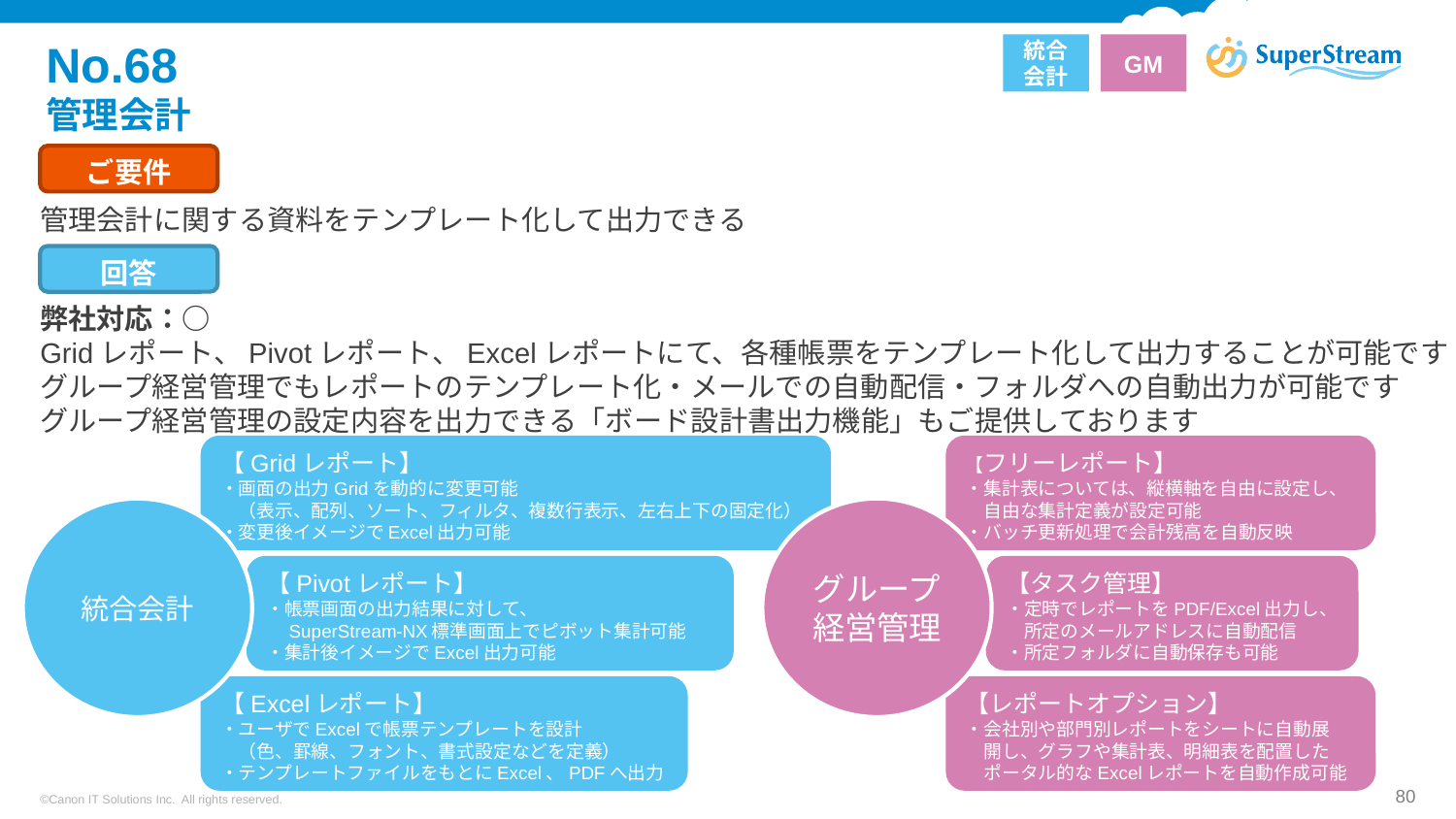

# No.68 管理会計
統合会計
GM
ご要件
管理会計に関する資料をテンプレート化して出力できる
回答
弊社対応：○
Gridレポート、Pivotレポート、Excelレポートにて、各種帳票をテンプレート化して出力することが可能です
グループ経営管理でもレポートのテンプレート化・メールでの自動配信・フォルダへの自動出力が可能です
グループ経営管理の設定内容を出力できる「ボード設計書出力機能」もご提供しております
【Gridレポート】
・画面の出力Gridを動的に変更可能
　（表示、配列、ソート、フィルタ、複数行表示、左右上下の固定化）
・変更後イメージでExcel出力可能
【フリーレポート】
・集計表については、縦横軸を自由に設定し、
　自由な集計定義が設定可能
・バッチ更新処理で会計残高を自動反映
統合会計
グループ
経営管理
【Pivotレポート】
・帳票画面の出力結果に対して、
　SuperStream-NX標準画面上でピボット集計可能
・集計後イメージでExcel出力可能
【タスク管理】
・定時でレポートをPDF/Excel出力し、
　所定のメールアドレスに自動配信
・所定フォルダに自動保存も可能
【Excelレポート】
・ユーザでExcelで帳票テンプレートを設計
　（色、罫線、フォント、書式設定などを定義）
・テンプレートファイルをもとにExcel、PDFへ出力

【レポートオプション】
・会社別や部門別レポートをシートに自動展
　開し、グラフや集計表、明細表を配置した
　ポータル的なExcelレポートを自動作成可能
©Canon IT Solutions Inc.  All rights reserved.
80